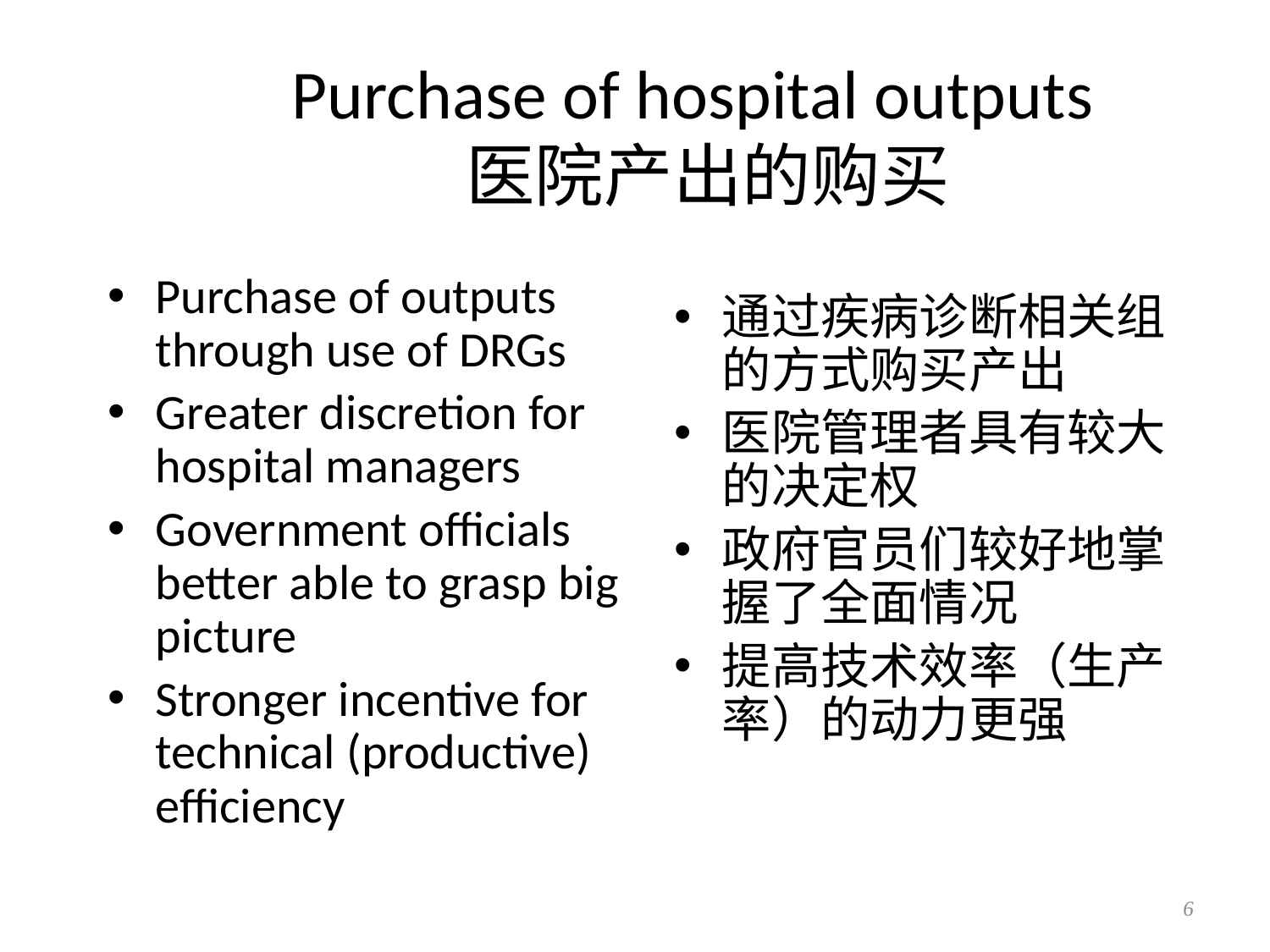

# Purchase of hospital outputs 医院产出的购买
Purchase of outputs through use of DRGs
Greater discretion for hospital managers
Government officials better able to grasp big picture
Stronger incentive for technical (productive) efficiency
通过疾病诊断相关组的方式购买产出
医院管理者具有较大的决定权
政府官员们较好地掌握了全面情况
提高技术效率（生产率）的动力更强
6